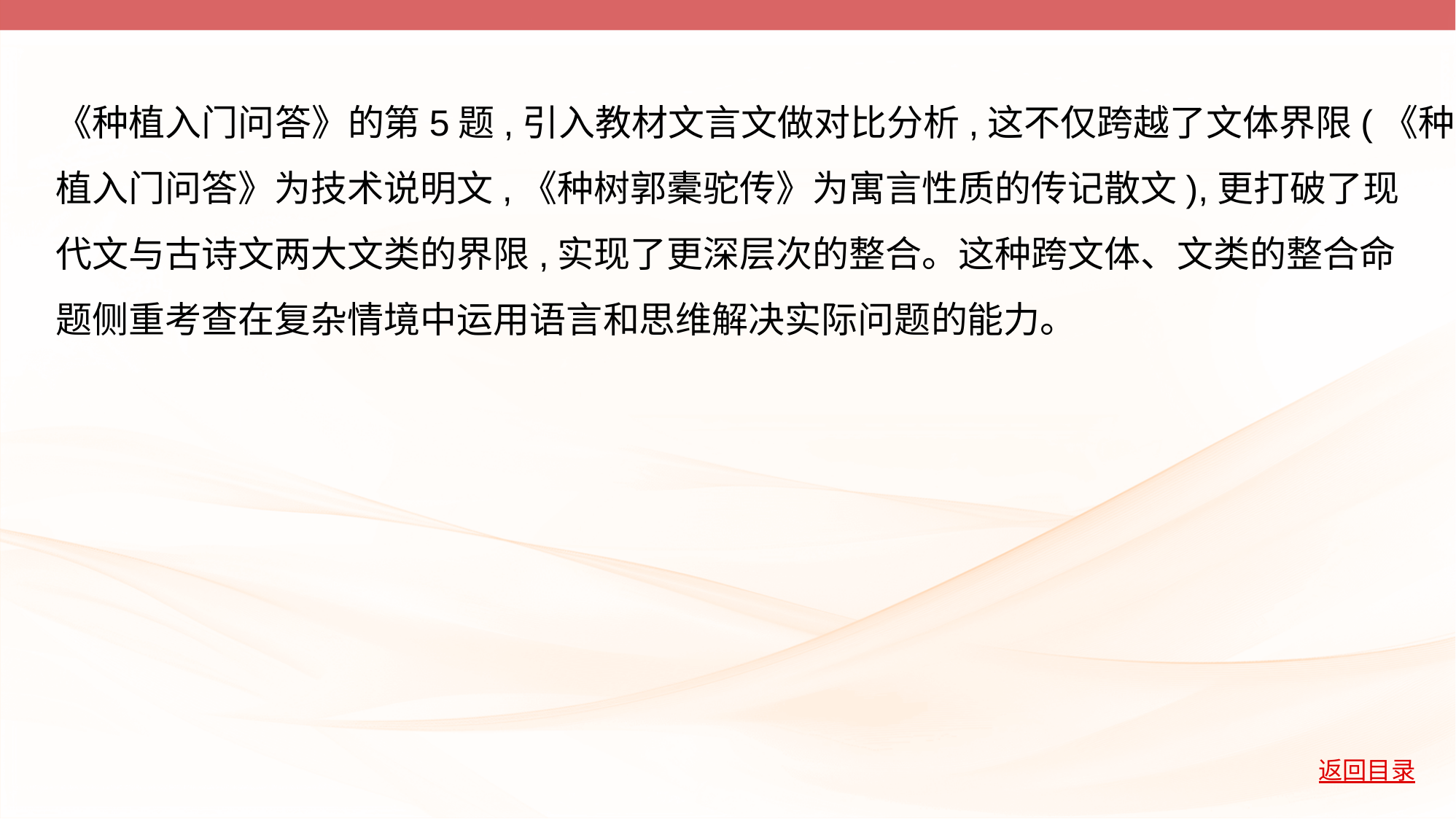

《种植入门问答》的第5题,引入教材文言文做对比分析,这不仅跨越了文体界限(《种
植入门问答》为技术说明文,《种树郭橐驼传》为寓言性质的传记散文),更打破了现
代文与古诗文两大文类的界限,实现了更深层次的整合。这种跨文体、文类的整合命
题侧重考查在复杂情境中运用语言和思维解决实际问题的能力。